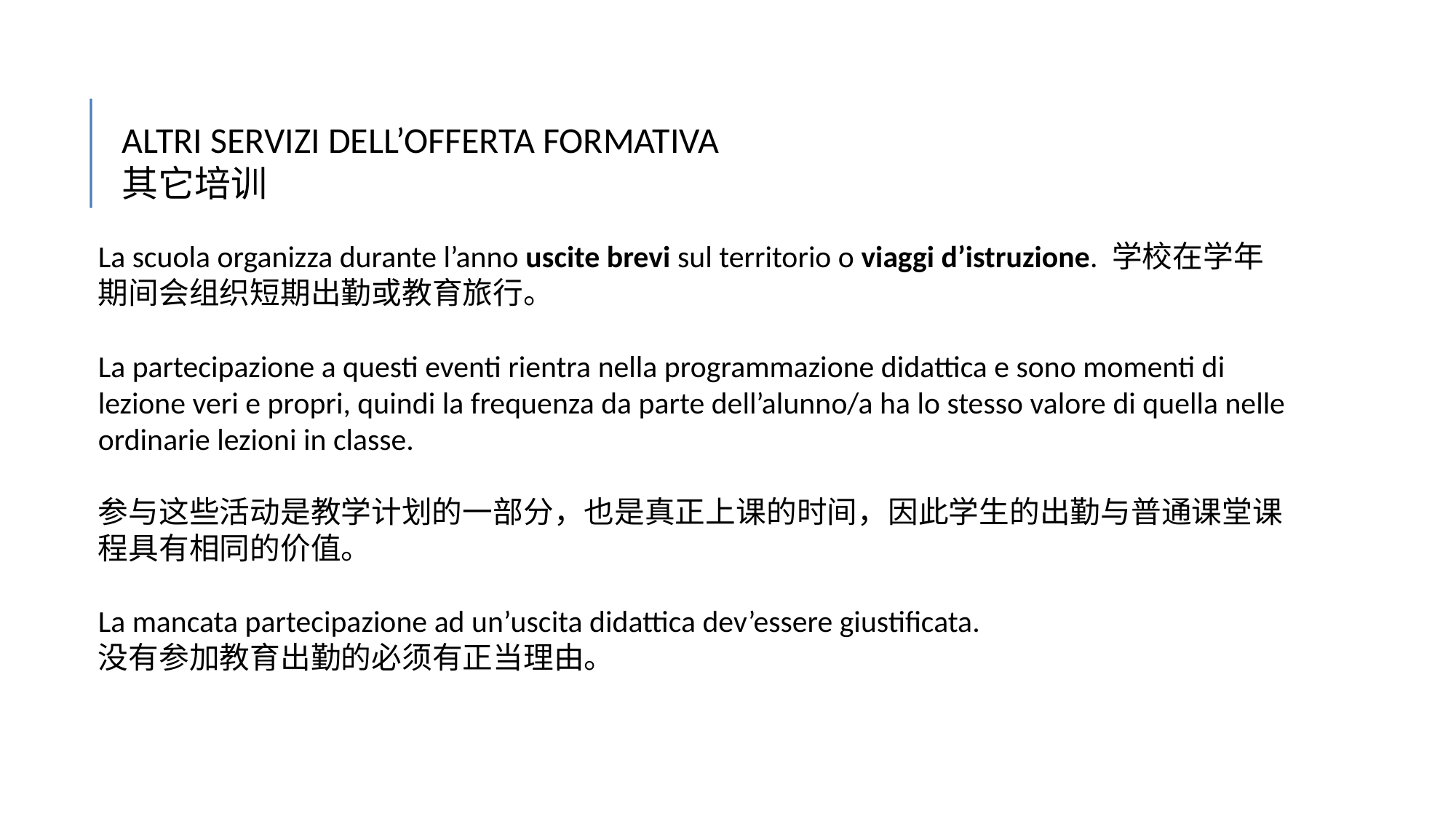

ALTRI SERVIZI DELL’OFFERTA FORMATIVA
其它培训
La scuola organizza durante l’anno uscite brevi sul territorio o viaggi d’istruzione. 学校在学年期间会组织短期出勤或教育旅行。

La partecipazione a questi eventi rientra nella programmazione didattica e sono momenti di lezione veri e propri, quindi la frequenza da parte dell’alunno/a ha lo stesso valore di quella nelle ordinarie lezioni in classe.

参与这些活动是教学计划的一部分，也是真正上课的时间，因此学生的出勤与普通课堂课程具有相同的价值。

La mancata partecipazione ad un’uscita didattica dev’essere giustificata.
没有参加教育出勤的必须有正当理由。